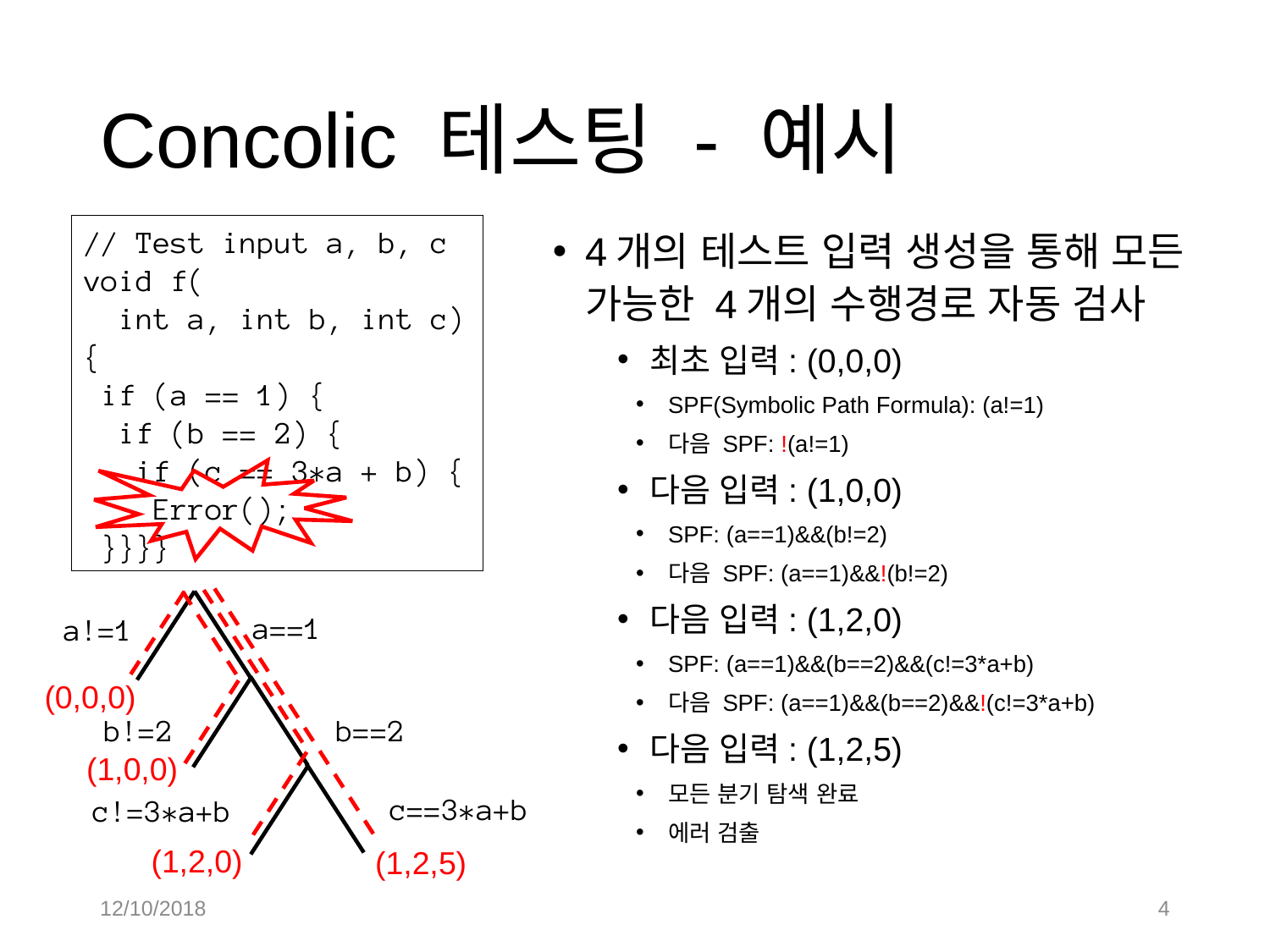

# Concolic 테스팅 - 예시
// Test input a, b, c
void f(
  int a, int b, int c)
{
 if (a == 1) {
  if (b == 2) {
   if (c == 3*a + b) {
    Error();
 }}}}
4개의 테스트 입력 생성을 통해 모든 가능한 4개의 수행경로 자동 검사
최초 입력: (0,0,0)
SPF(Symbolic Path Formula): (a!=1)
다음 SPF: !(a!=1)
다음 입력: (1,0,0)
SPF: (a==1)&&(b!=2)
다음 SPF: (a==1)&&!(b!=2)
다음 입력: (1,2,0)
SPF: (a==1)&&(b==2)&&(c!=3*a+b)
다음 SPF: (a==1)&&(b==2)&&!(c!=3*a+b)
다음 입력: (1,2,5)
모든 분기 탐색 완료
에러 검출

a==1
a!=1
(0,0,0)
b!=2
b==2
(1,0,0)
c==3*a+b
c!=3*a+b
(1,2,0)
(1,2,5)
12/10/2018
4